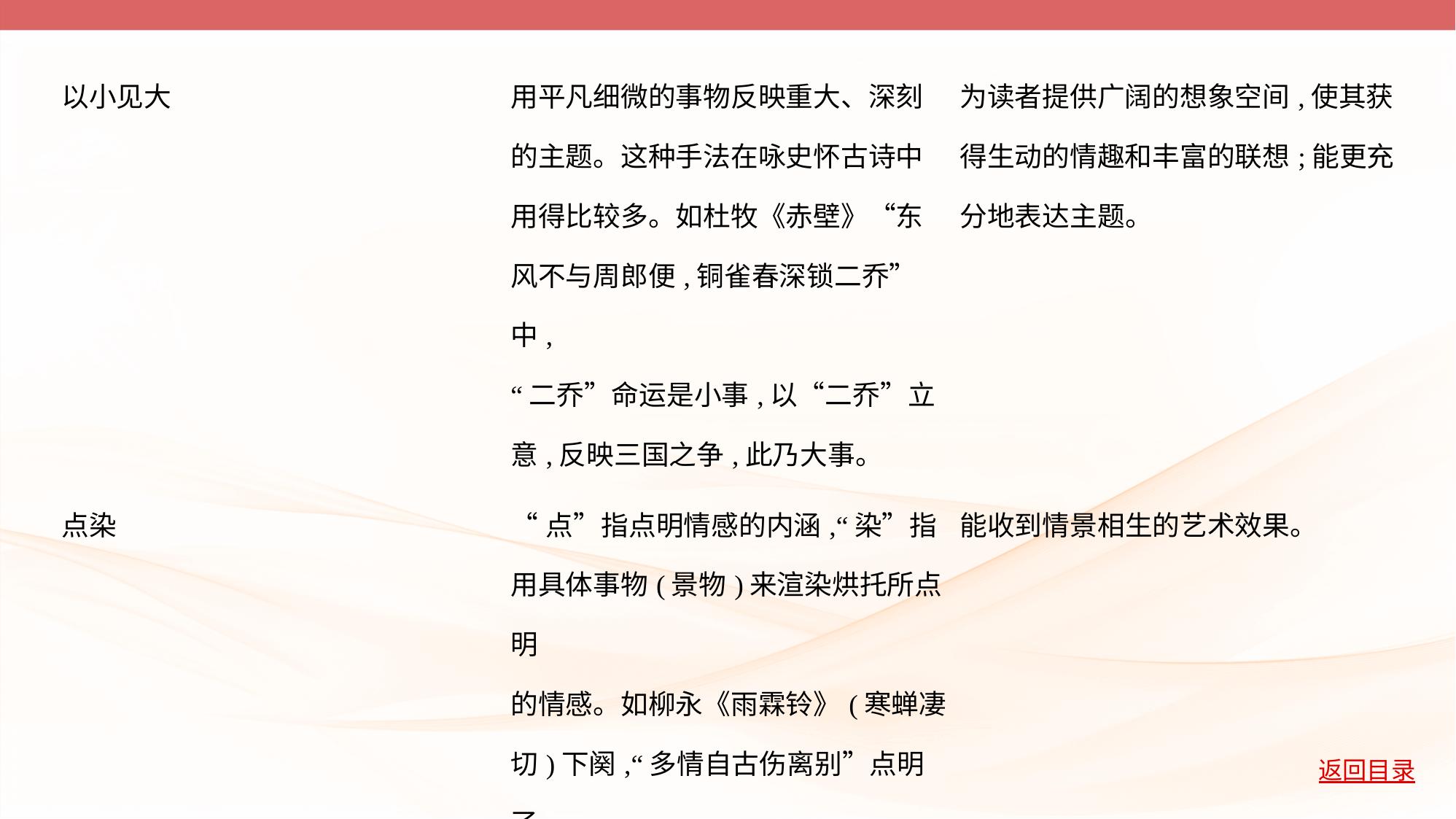

| 以小见大 | 用平凡细微的事物反映重大、深刻 的主题。这种手法在咏史怀古诗中 用得比较多。如杜牧《赤壁》“东 风不与周郎便,铜雀春深锁二乔”中, “二乔”命运是小事,以“二乔”立 意,反映三国之争,此乃大事。 | 为读者提供广阔的想象空间,使其获 得生动的情趣和丰富的联想;能更充 分地表达主题。 |
| --- | --- | --- |
| 点染 | “点”指点明情感的内涵,“染”指 用具体事物(景物)来渲染烘托所点明 的情感。如柳永《雨霖铃》(寒蝉凄 切)下阕,“多情自古伤离别”点明了 离别的伤感之情,接着以“清秋”和 “杨柳岸,晓风残月”进行渲染,使其 冷落、凄清之气氛具体可感。 | 能收到情景相生的艺术效果。 |